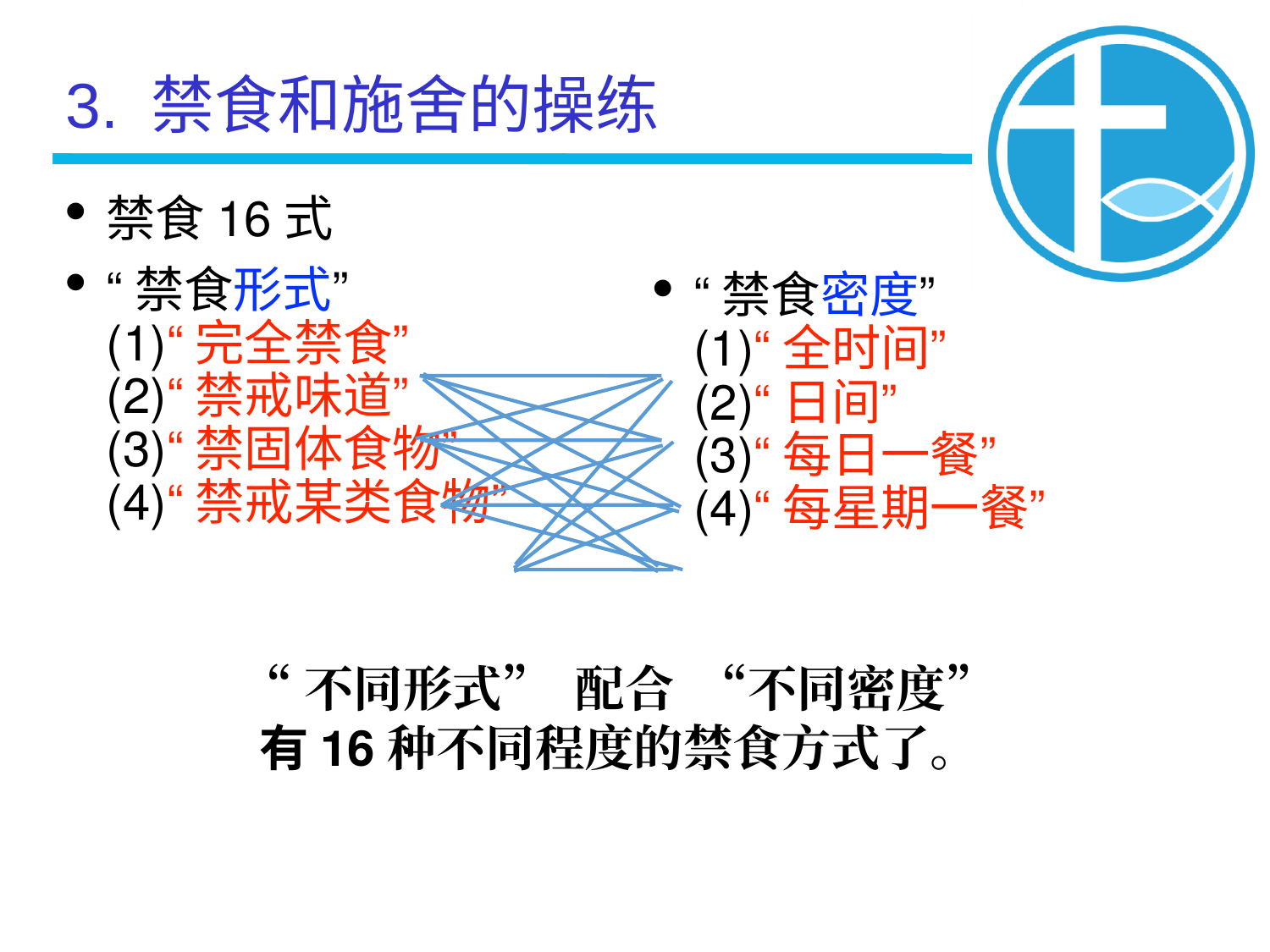

3. 禁食和施舍的操练
禁食16式
“禁食形式”
(1)“完全禁食”
(2)“禁戒味道”
(3)“禁固体食物”
(4)“禁戒某类食物”

“禁食密度”
(1)“全时间”
(2)“日间”
(3)“每日一餐”
(4)“每星期一餐”

“不同形式”  配合  “不同密度”
有16种不同程度的禁食方式了。